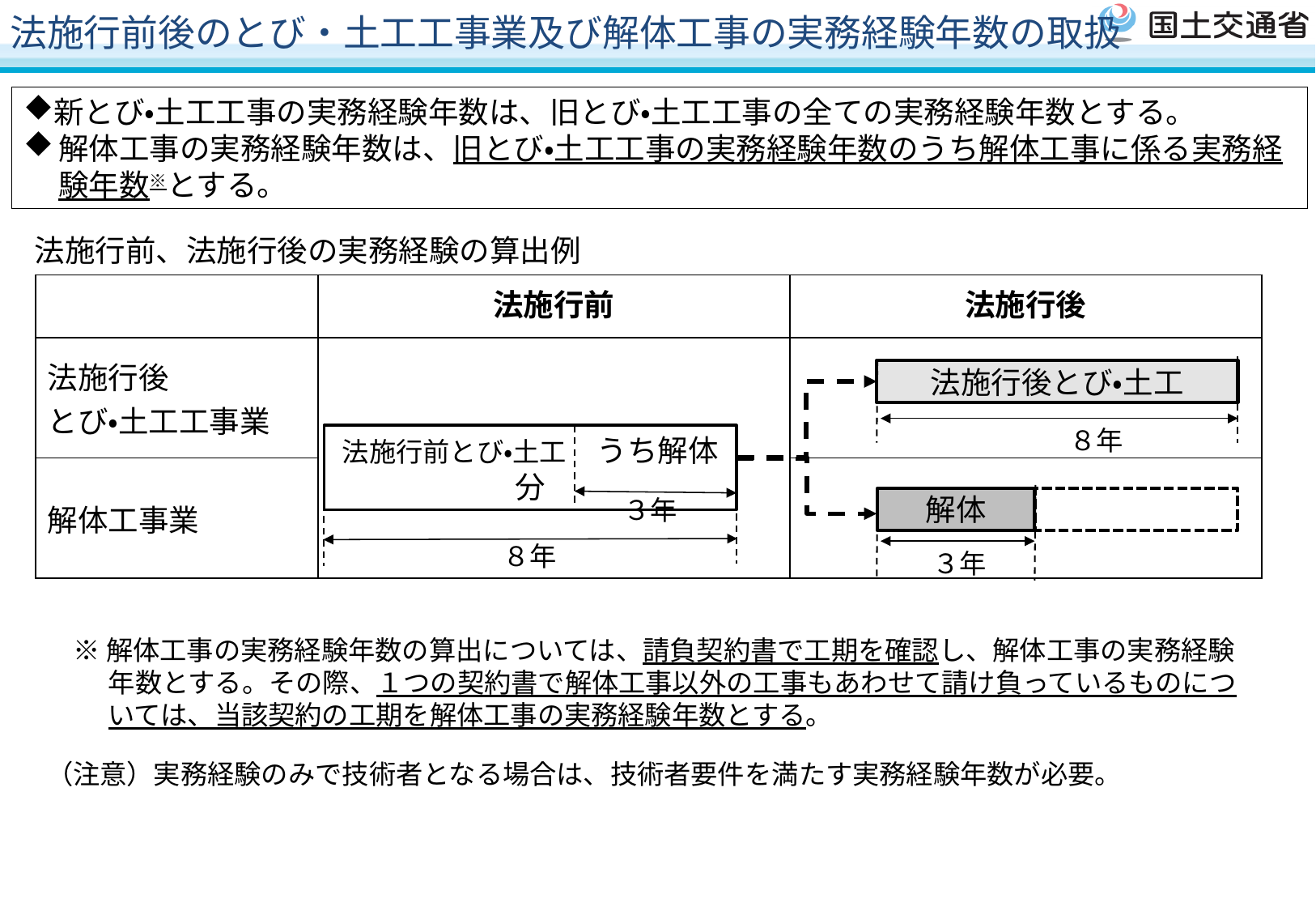

法施行前後のとび・土工工事業及び解体工事の実務経験年数の取扱
新とび・土工工事の実務経験年数は、旧とび・土工工事の全ての実務経験年数とする。
解体工事の実務経験年数は、旧とび・土工工事の実務経験年数のうち解体工事に係る実務経験年数※とする。
法施行前、法施行後の実務経験の算出例
|  | 法施行前 | 法施行後 |
| --- | --- | --- |
| 法施行後 とび・土工工事業 |  |  |
| 解体工事業 |  |  |
法施行後とび・土工
８年
法施行前とび・土工　うち解体分
３年
解体

８年
３年
※解体工事の実務経験年数の算出については、請負契約書で工期を確認し、解体工事の実務経験年数とする。その際、１つの契約書で解体工事以外の工事もあわせて請け負っているものについては、当該契約の工期を解体工事の実務経験年数とする。
（注意）実務経験のみで技術者となる場合は、技術者要件を満たす実務経験年数が必要。